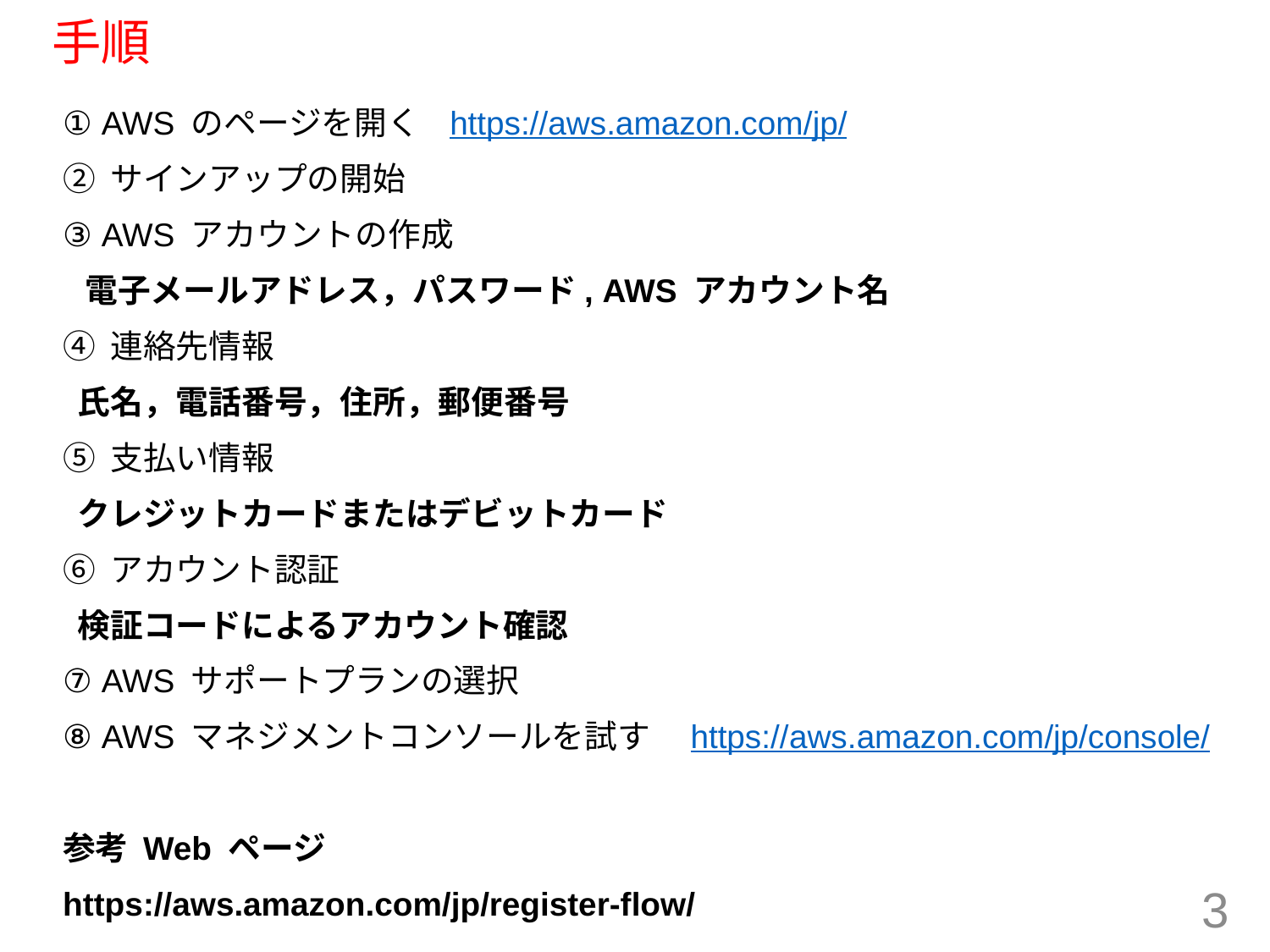

# 手順
① AWS のページを開く   https://aws.amazon.com/jp/
② サインアップの開始
③ AWS アカウントの作成
  電子メールアドレス，パスワード, AWS アカウント名
④ 連絡先情報
 氏名，電話番号，住所，郵便番号
⑤ 支払い情報
 クレジットカードまたはデビットカード
⑥ アカウント認証
 検証コードによるアカウント確認
⑦ AWS サポートプランの選択
⑧ AWS マネジメントコンソールを試す　https://aws.amazon.com/jp/console/

参考 Web ページ
https://aws.amazon.com/jp/register-flow/
3